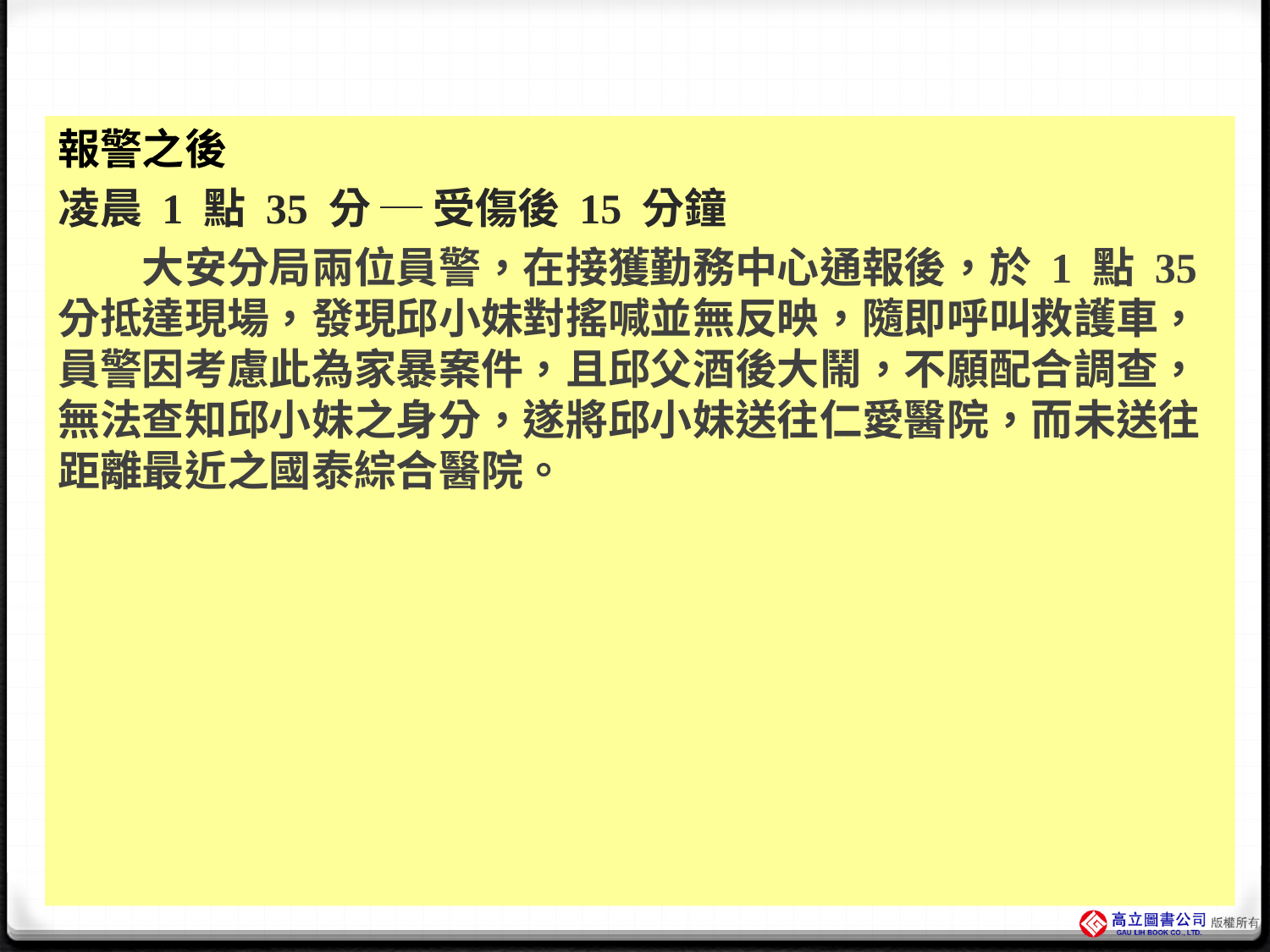

#
報警之後
凌晨 1 點 35 分 ─ 受傷後 15 分鐘
　　大安分局兩位員警，在接獲勤務中心通報後，於 1 點 35 分抵達現場，發現邱小妹對搖喊並無反映，隨即呼叫救護車，員警因考慮此為家暴案件，且邱父酒後大鬧，不願配合調查，無法查知邱小妹之身分，遂將邱小妹送往仁愛醫院，而未送往距離最近之國泰綜合醫院。